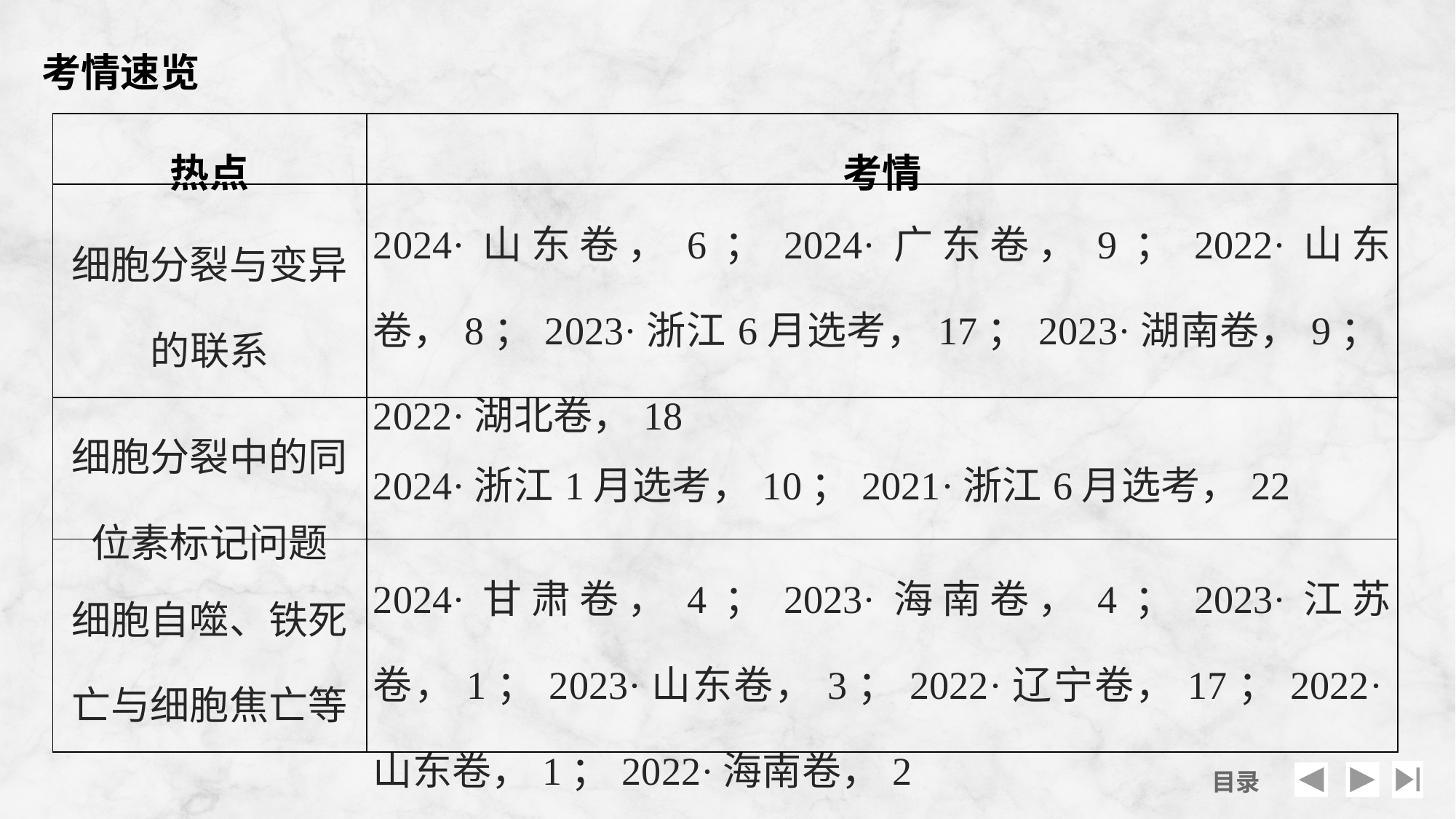

考情速览
| 热点 | 考情 |
| --- | --- |
| 细胞分裂与变异的联系 | 2024·山东卷，6；2024·广东卷，9；2022·山东卷，8；2023·浙江6月选考，17；2023·湖南卷，9；2022·湖北卷，18 |
| 细胞分裂中的同位素标记问题 | 2024·浙江1月选考，10；2021·浙江6月选考，22 |
| 细胞自噬、铁死亡与细胞焦亡等 | 2024·甘肃卷，4；2023·海南卷，4；2023·江苏卷，1；2023·山东卷，3；2022·辽宁卷，17；2022·山东卷，1；2022·海南卷，2 |